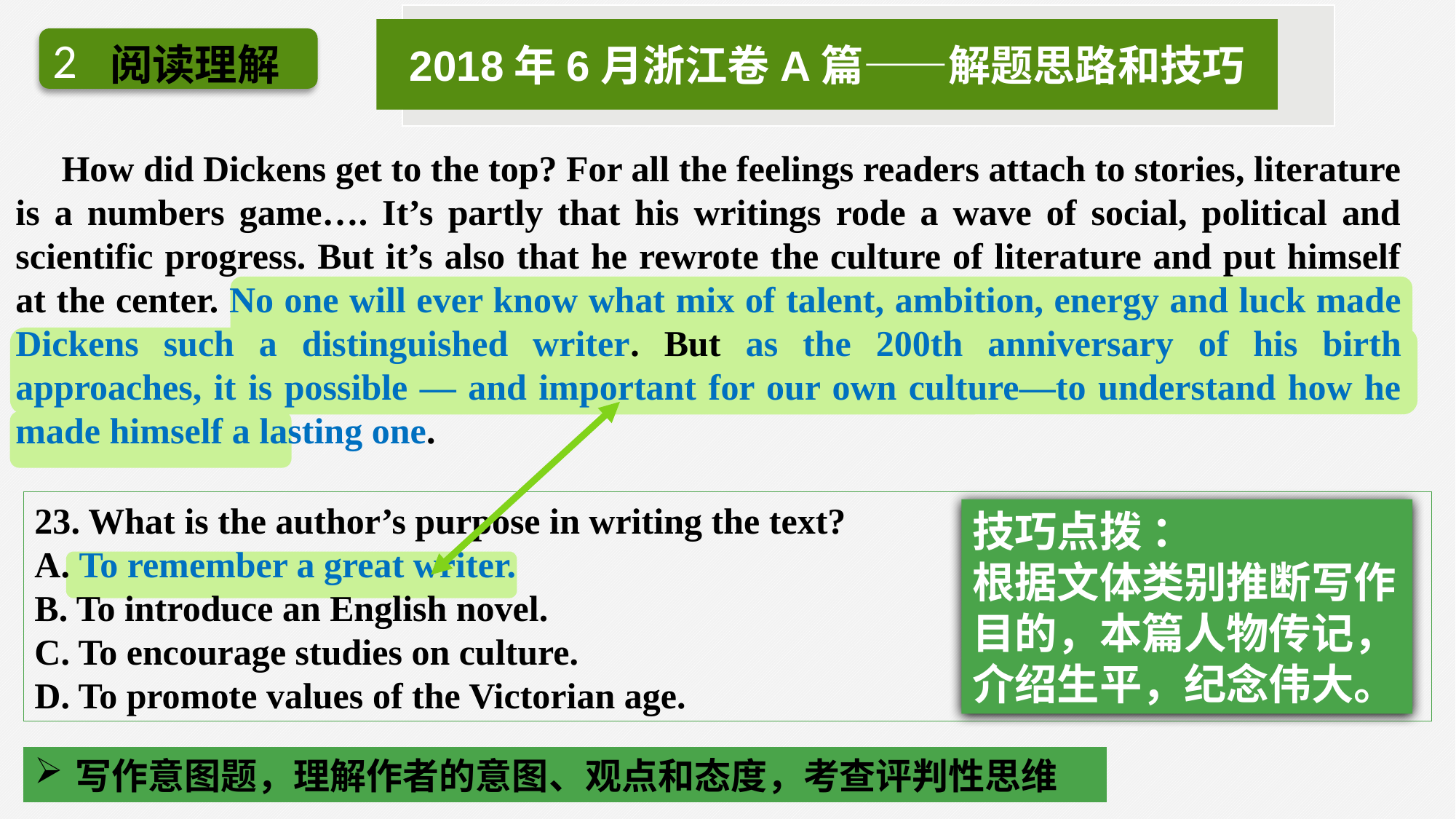

2018年6月浙江卷A篇——解题思路和技巧
2
阅读理解
     How did Dickens get to the top? For all the feelings readers attach to stories, literature is a numbers game…. It’s partly that his writings rode a wave of social, political and scientific progress. But it’s also that he rewrote the culture of literature and put himself at the center. No one will ever know what mix of talent, ambition, energy and luck made Dickens such a distinguished writer. But as the 200th anniversary of his birth approaches, it is possible — and important for our own culture—to understand how he made himself a lasting one.

23. What is the author’s purpose in writing the text?
A. To remember a great writer.
B. To introduce an English novel.
C. To encourage studies on culture.
D. To promote values of the Victorian age.
技巧点拨 ：
根据文体类别推断写作目的，本篇人物传记，介绍生平，纪念伟大。

写作意图题，理解作者的意图、观点和态度，考查评判性思维